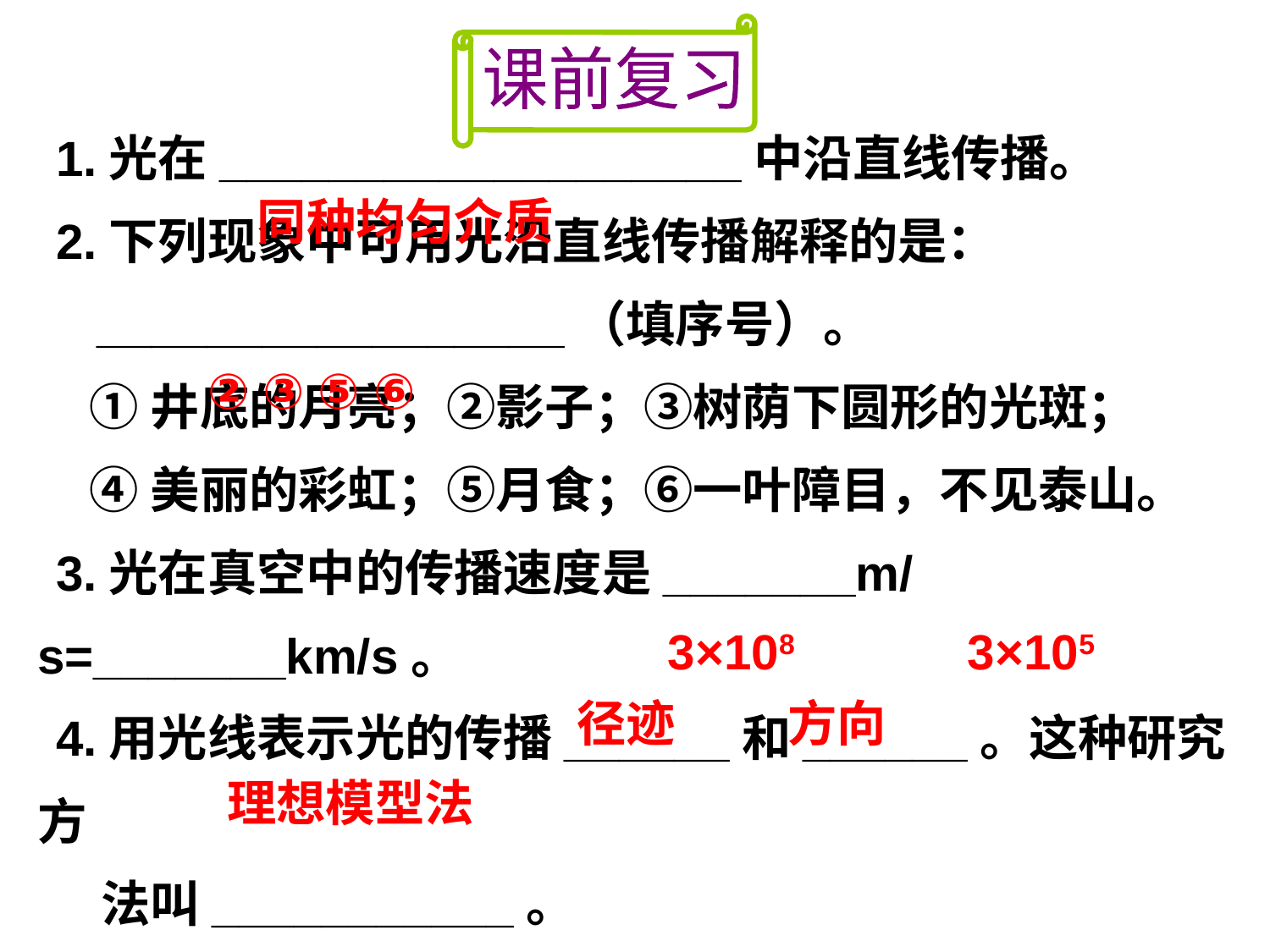

课前复习
1.光在___________________中沿直线传播。
2.下列现象中可用光沿直线传播解释的是：
   _________________（填序号）。
   ①井底的月亮；②影子；③树荫下圆形的光斑；
   ④美丽的彩虹；⑤月食；⑥一叶障目，不见泰山。
3.光在真空中的传播速度是_______m/s=_______km/s。
4.用光线表示光的传播______和______。这种研究方
   法叫___________。
同种均匀介质
② ③ ⑤ ⑥
3×108
3×105
径迹
方向
理想模型法